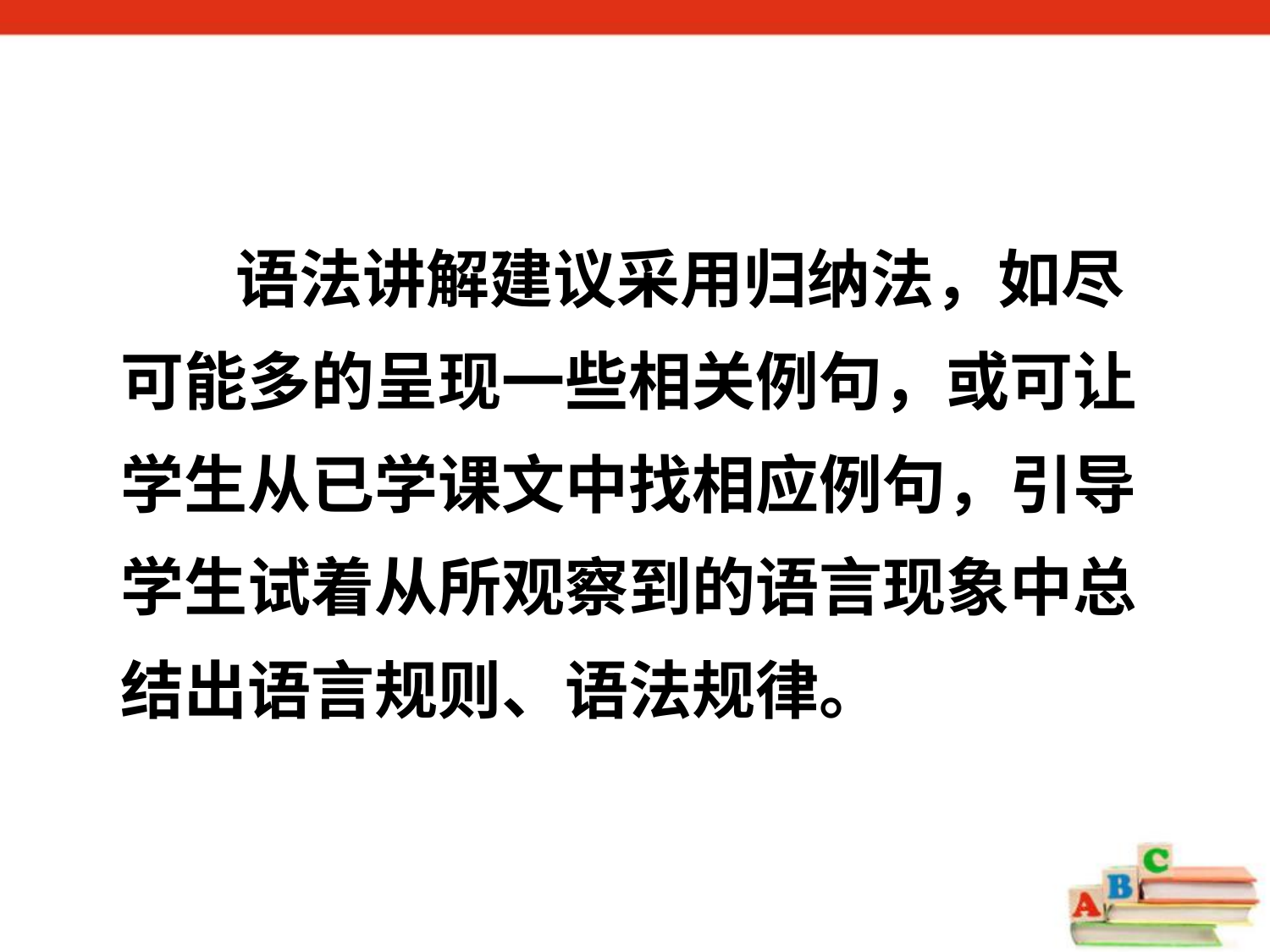

语法讲解建议采用归纳法，如尽
可能多的呈现一些相关例句，或可让
学生从已学课文中找相应例句，引导
学生试着从所观察到的语言现象中总
结出语言规则、语法规律。